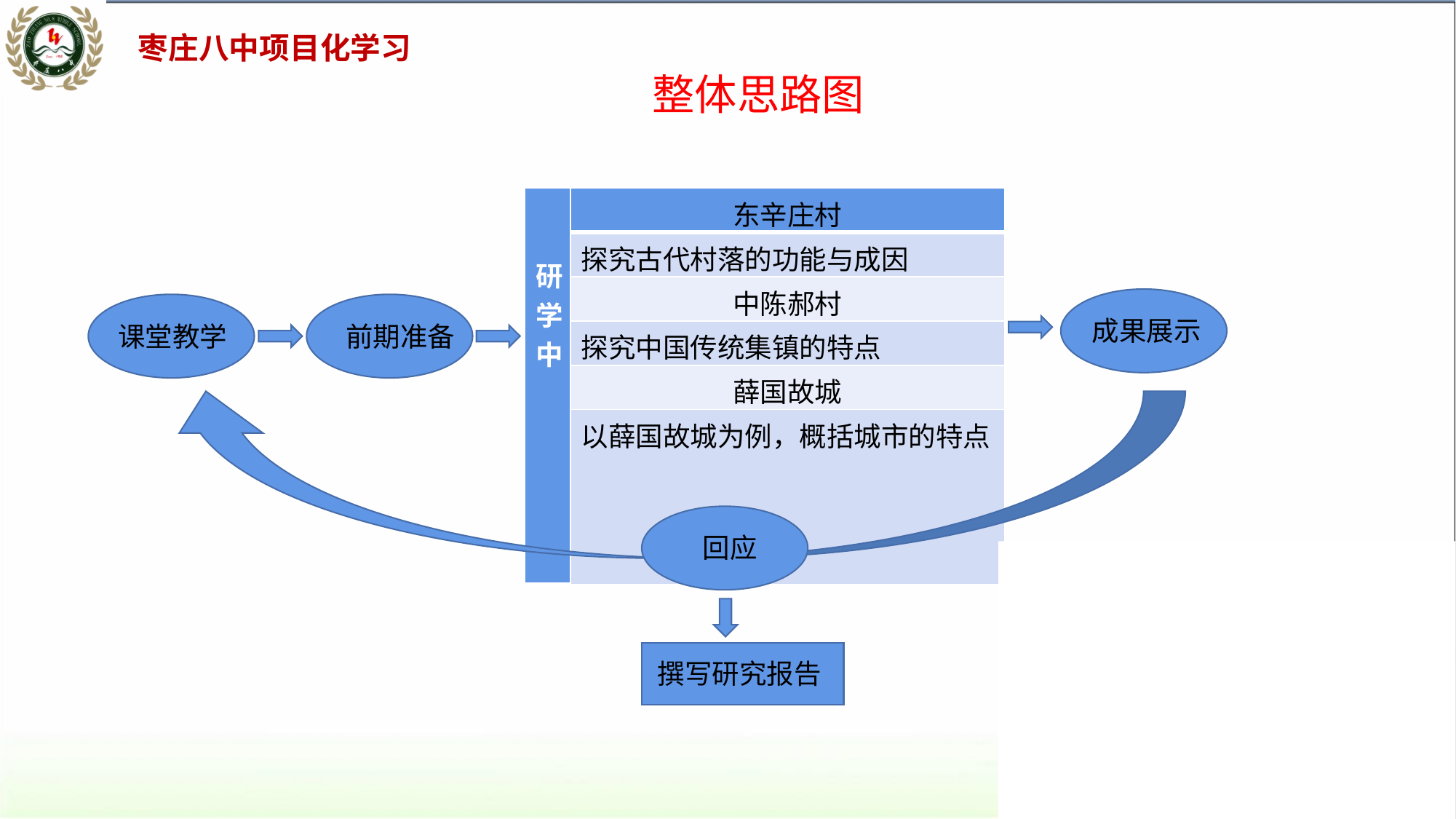

整体思路图
| 研学中 | 东辛庄村 |
| --- | --- |
|  | 探究古代村落的功能与成因 |
|  | 中陈郝村 |
|  | 探究中国传统集镇的特点 |
|  | 薛国故城 |
|  | 以薛国故城为例，概括城市的特点 |

成果展示
课堂教学
前期准备

回应

撰写研究报告